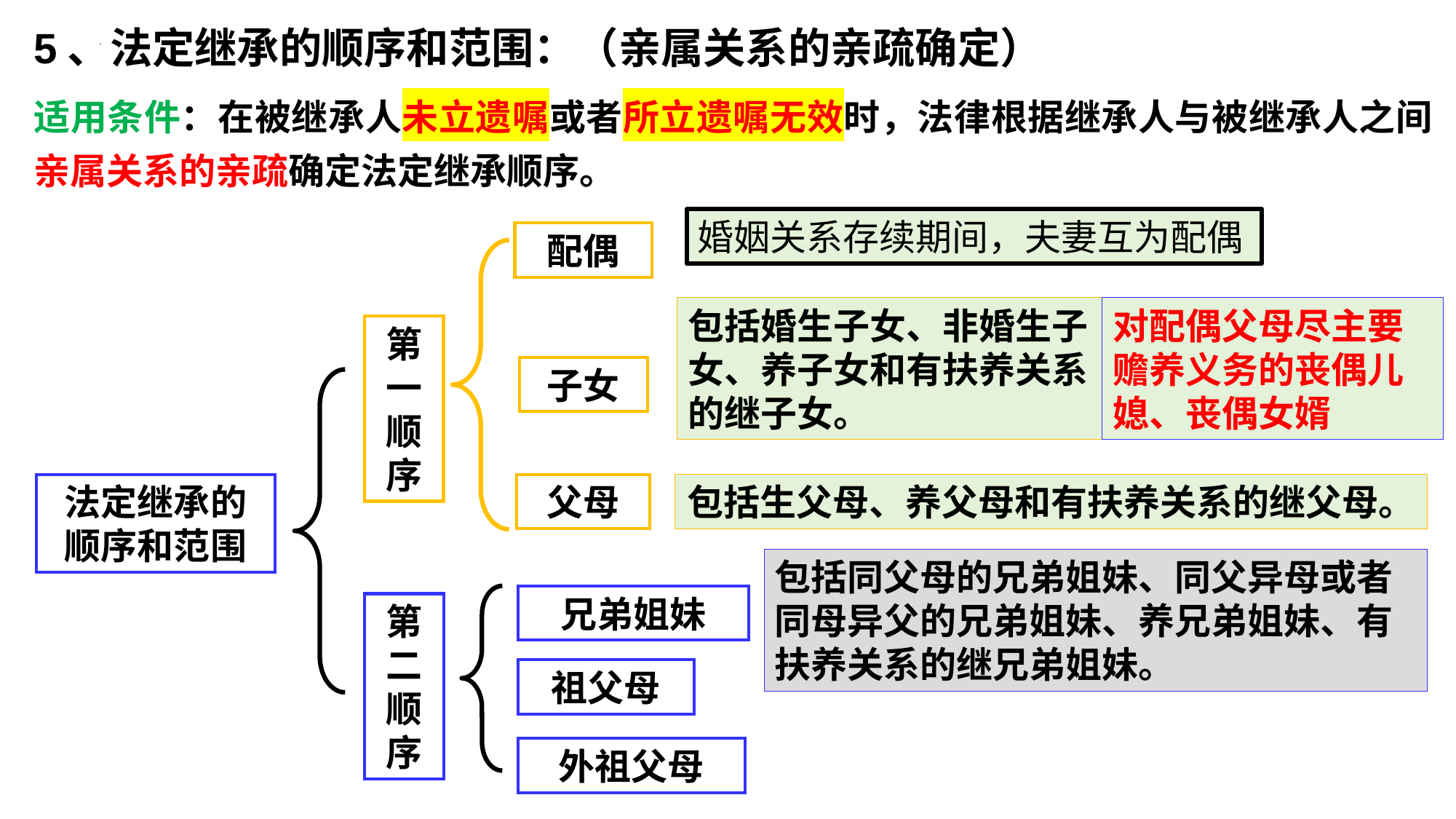

5、法定继承的顺序和范围：（亲属关系的亲疏确定）
适用条件：在被继承人未立遗嘱或者所立遗嘱无效时，法律根据继承人与被继承人之间亲属关系的亲疏确定法定继承顺序。
婚姻关系存续期间，夫妻互为配偶
配偶

子女
父母
包括婚生子女、非婚生子女、养子女和有扶养关系的继子女。
对配偶父母尽主要赡养义务的丧偶儿媳、丧偶女婿
第一顺序
第二顺序

法定继承的顺序和范围
包括生父母、养父母和有扶养关系的继父母。
包括同父母的兄弟姐妹、同父异母或者同母异父的兄弟姐妹、养兄弟姐妹、有扶养关系的继兄弟姐妹。

兄弟姐妹
祖父母
外祖父母